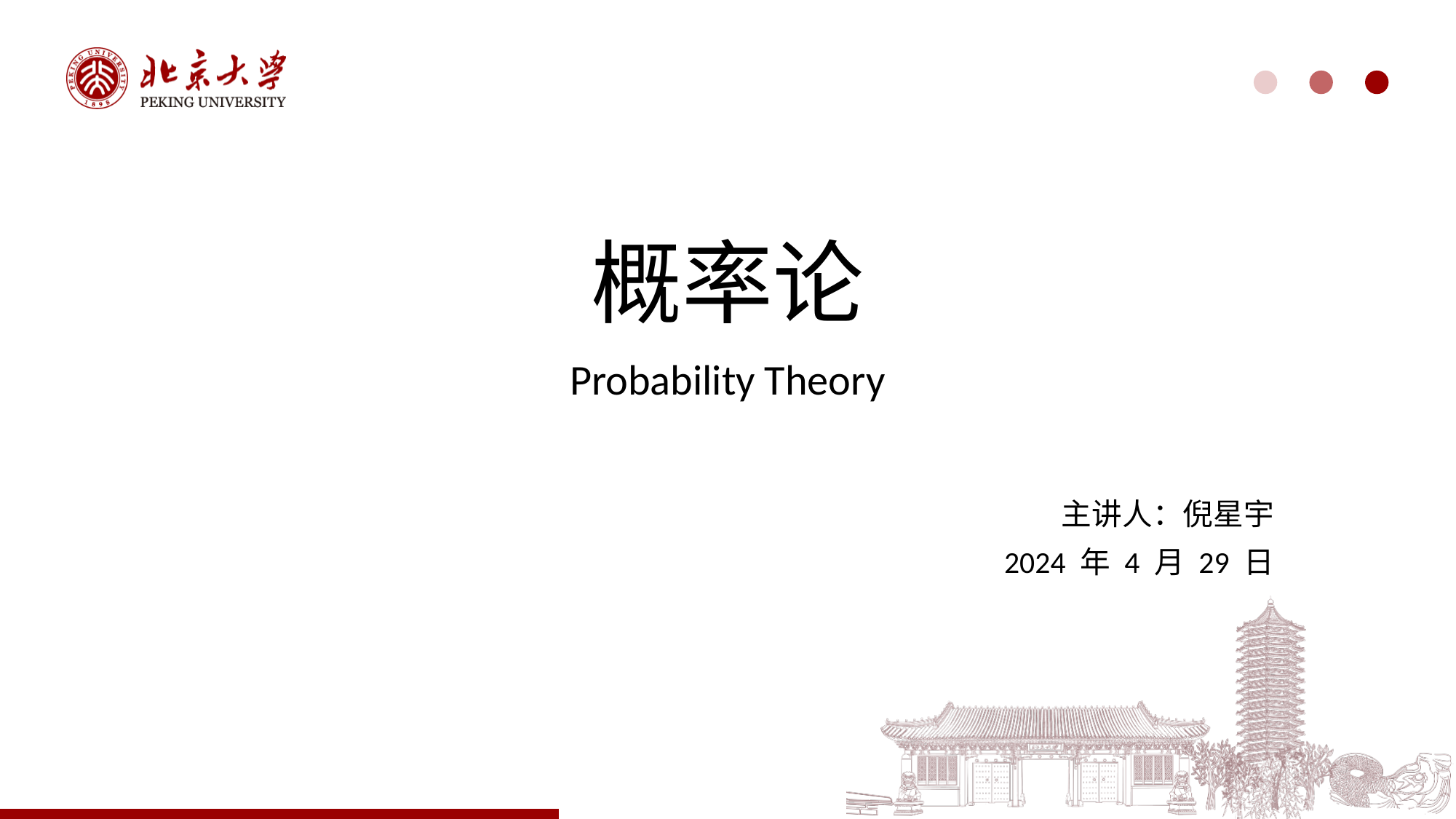

# 概率论
Probability Theory
主讲人：倪星宇
2024 年 4 月 29 日